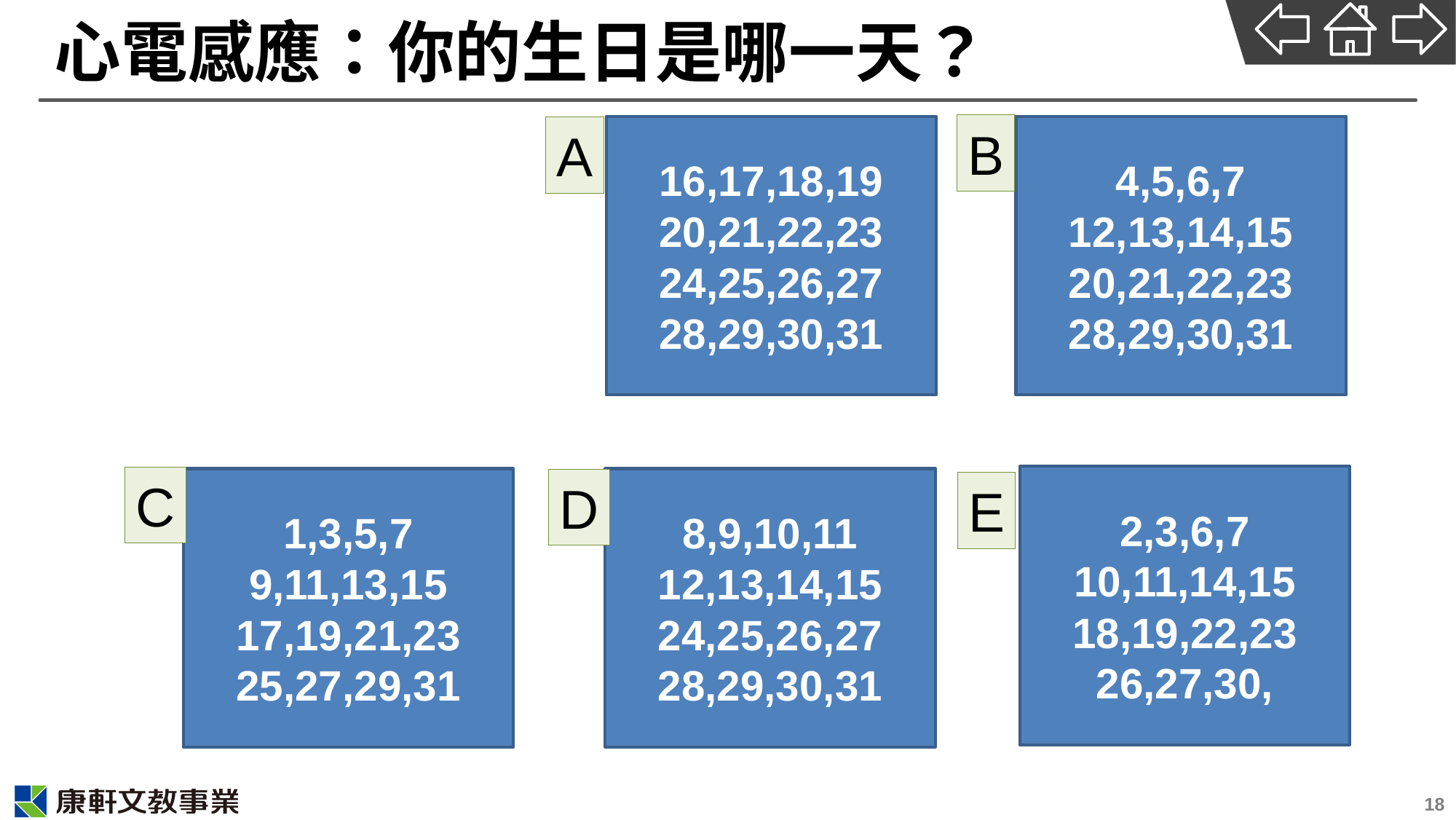

# 心電感應：你的生日是哪一天？

B
A
16,17,18,19
20,21,22,23
24,25,26,27
28,29,30,31
4,5,6,7
12,13,14,15
20,21,22,23
28,29,30,31
C
2,3,6,7
10,11,14,15
18,19,22,23
26,27,30,
1,3,5,7
9,11,13,15
17,19,21,23
25,27,29,31
D
8,9,10,11
12,13,14,15
24,25,26,27
28,29,30,31
E
18